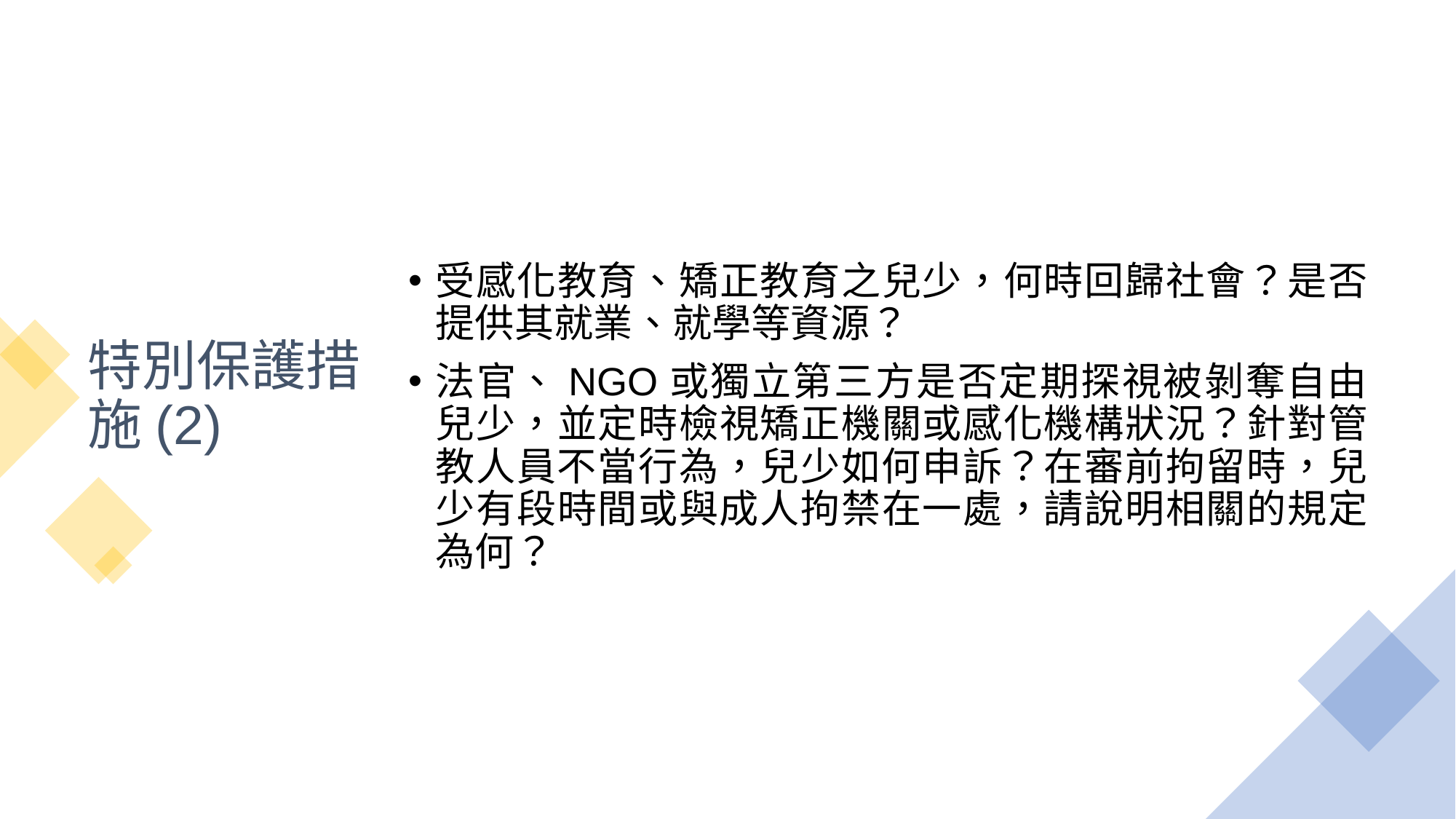

受感化教育、矯正教育之兒少，何時回歸社會？是否提供其就業、就學等資源？
法官、NGO或獨立第三方是否定期探視被剝奪自由兒少，並定時檢視矯正機關或感化機構狀況？針對管教人員不當行為，兒少如何申訴？在審前拘留時，兒少有段時間或與成人拘禁在一處，請說明相關的規定為何？
# 特別保護措施(2)